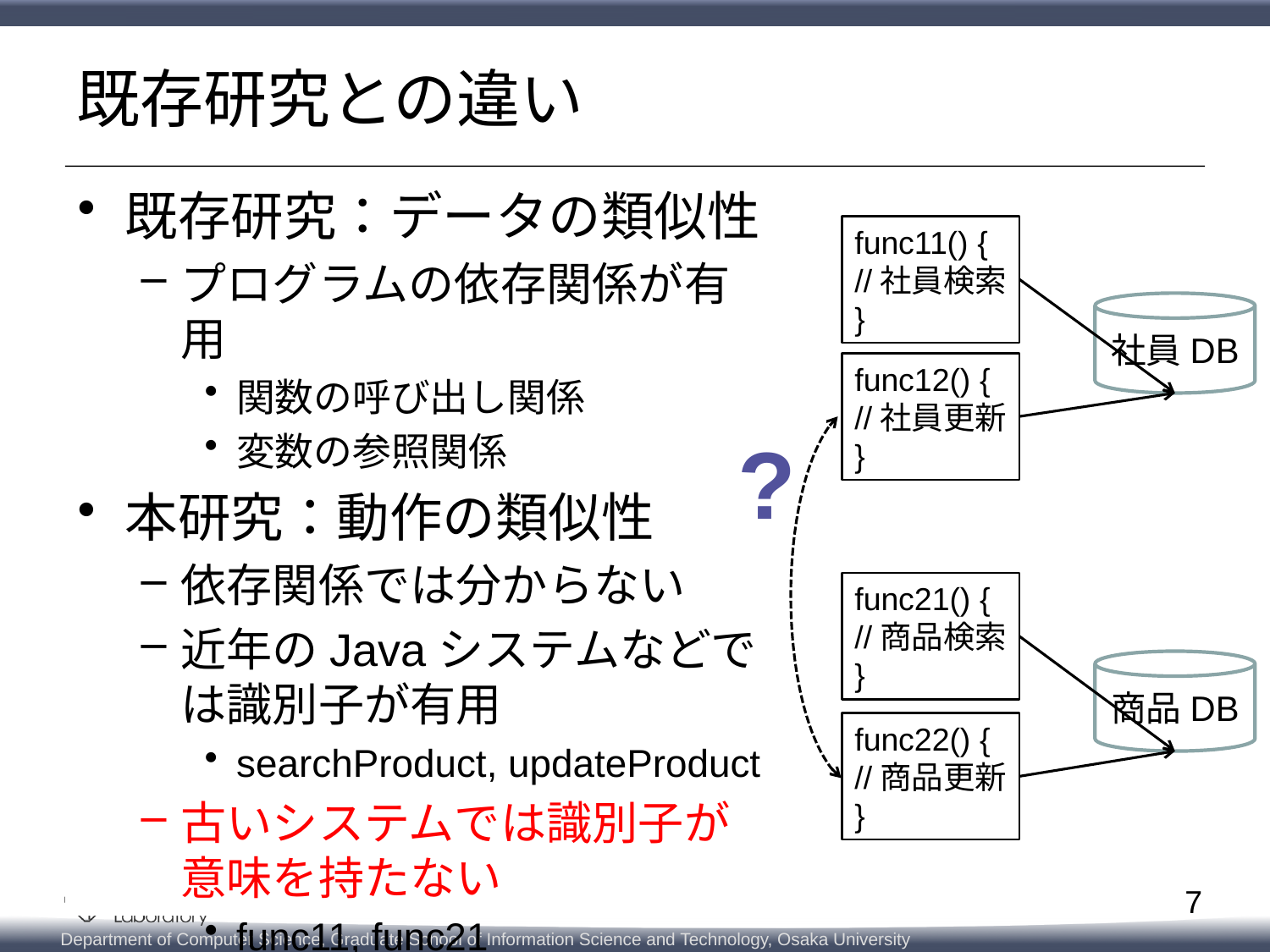

# 既存研究との違い
既存研究：データの類似性
プログラムの依存関係が有用
関数の呼び出し関係
変数の参照関係
本研究：動作の類似性
依存関係では分からない
近年のJavaシステムなどでは識別子が有用
searchProduct, updateProduct
古いシステムでは識別子が意味を持たない
func11, func21
func11() {
//社員検索
}
社員DB
func12() {
//社員更新
}

?
func21() {
//商品検索
}
商品DB
func22() {
//商品更新
}
7